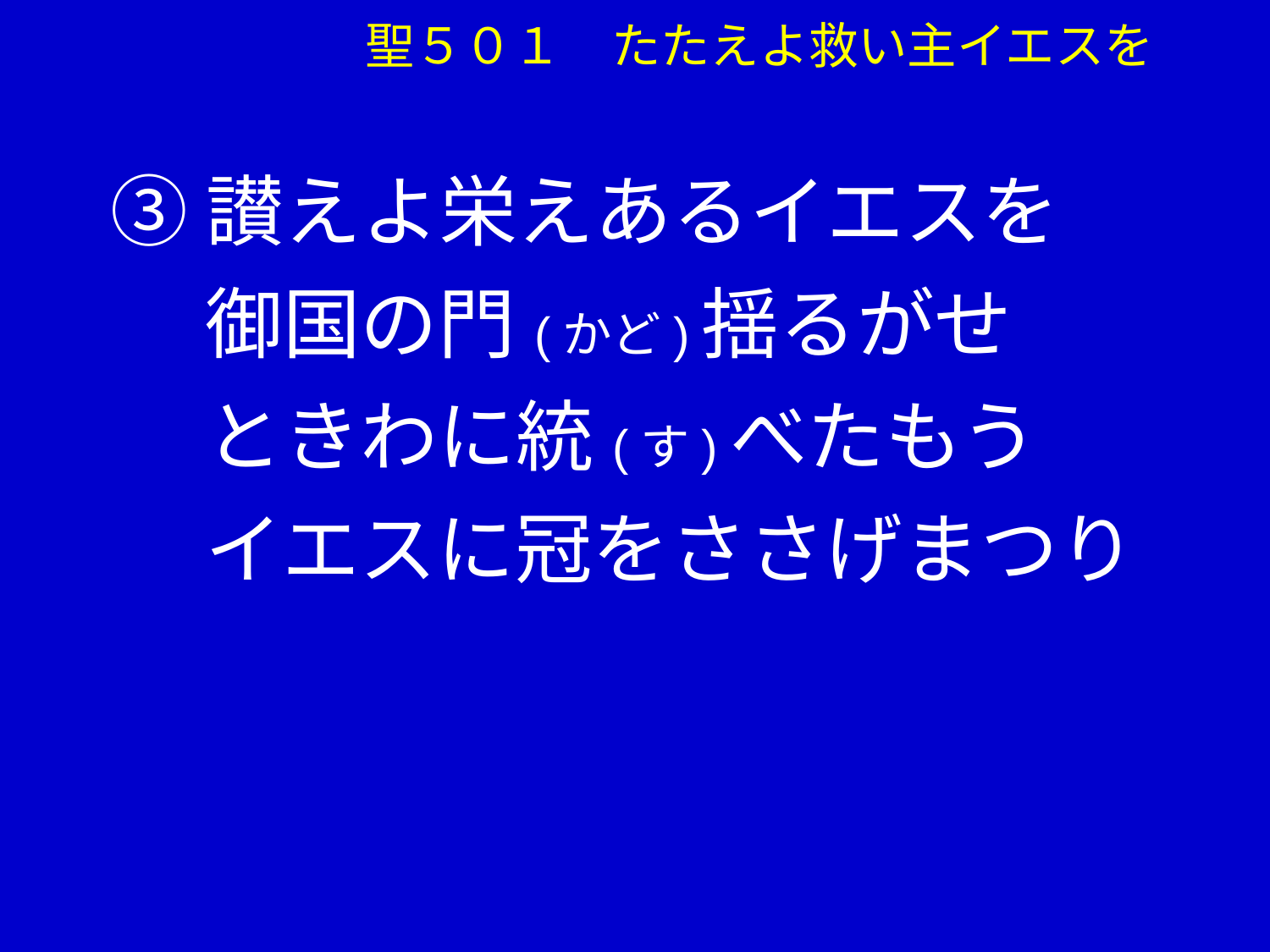

聖５０１　たたえよ救い主イエスを
③讃えよ栄えあるイエスを
　 御国の門(かど)揺るがせ
　 ときわに統(す)べたもう
　 イエスに冠をささげまつり